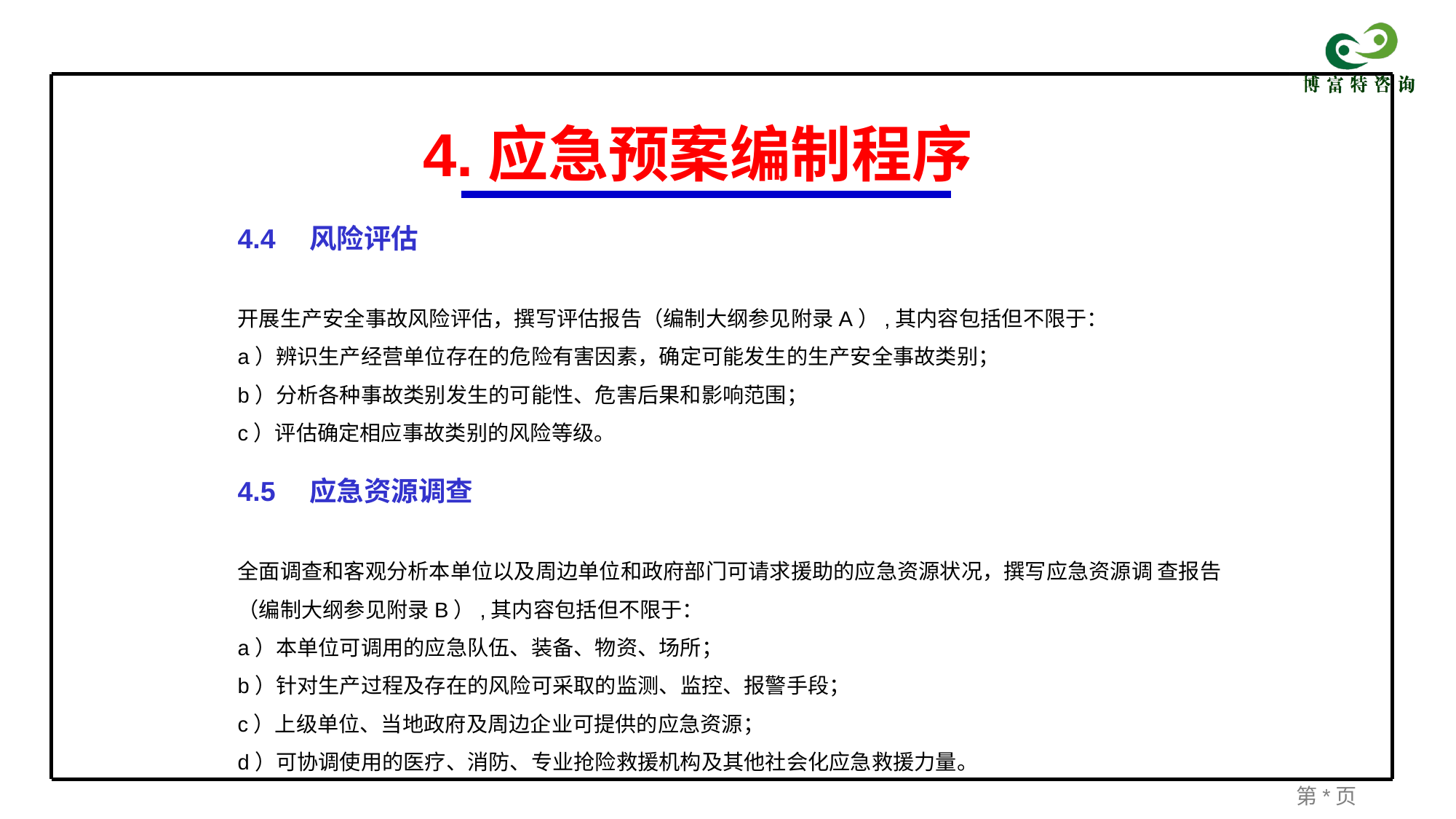

4.应急预案编制程序
4.4　风险评估

开展生产安全事故风险评估，撰写评估报告（编制大纲参见附录A）,其内容包括但不限于：
a）辨识生产经营单位存在的危险有害因素，确定可能发生的生产安全事故类别；
b）分析各种事故类别发生的可能性、危害后果和影响范围；
c）评估确定相应事故类别的风险等级。
4.5　应急资源调查

全面调查和客观分析本单位以及周边单位和政府部门可请求援助的应急资源状况，撰写应急资源调 查报告（编制大纲参见附录B）,其内容包括但不限于：
a）本单位可调用的应急队伍、装备、物资、场所；
b）针对生产过程及存在的风险可采取的监测、监控、报警手段；
c）上级单位、当地政府及周边企业可提供的应急资源；
d）可协调使用的医疗、消防、专业抢险救援机构及其他社会化应急救援力量。